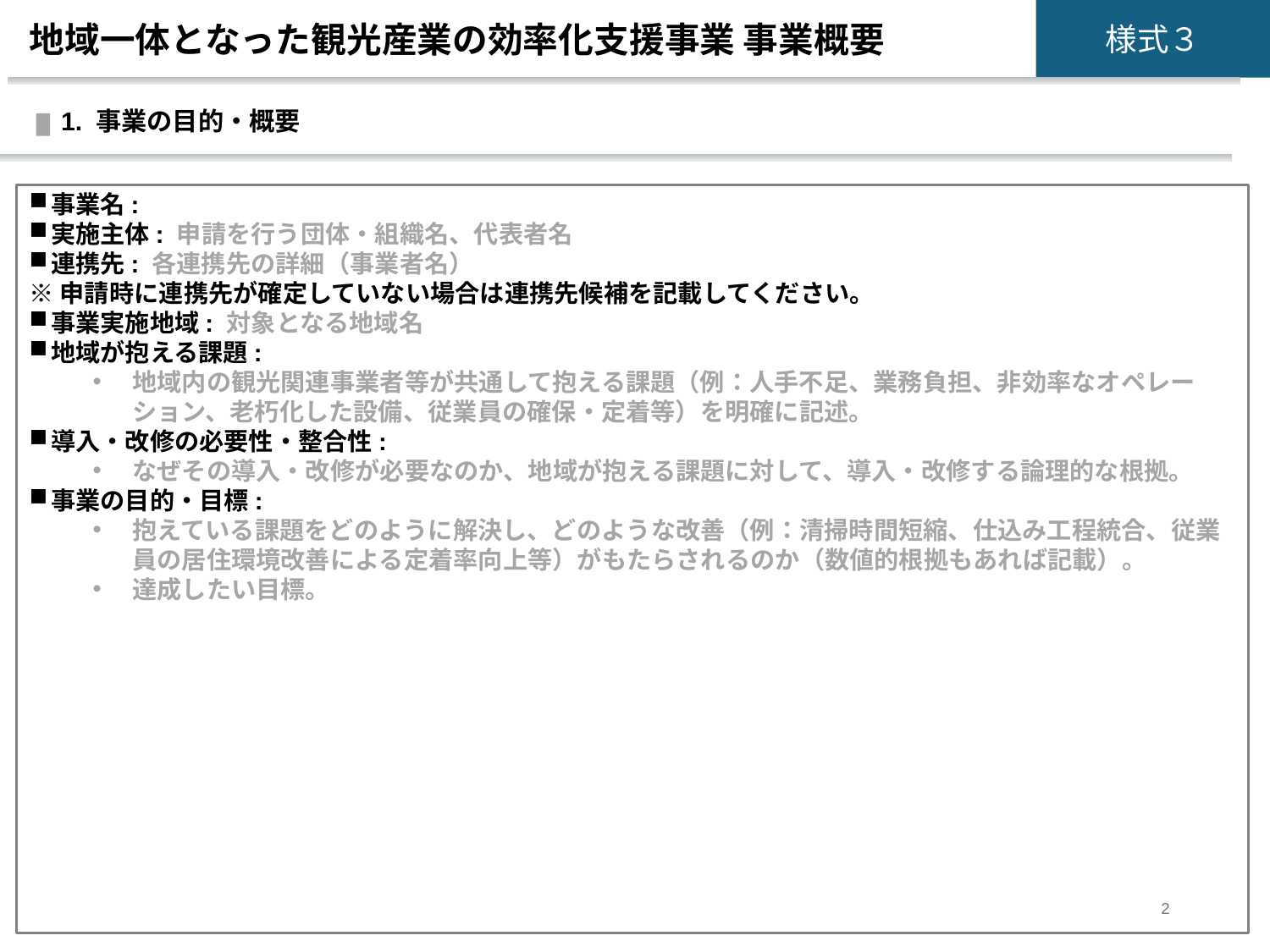

地域一体となった観光産業の効率化支援事業 事業概要

 1. 事業の目的・概要

事業名:
実施主体: 申請を行う団体・組織名、代表者名
連携先: 各連携先の詳細（事業者名）
※申請時に連携先が確定していない場合は連携先候補を記載してください。
事業実施地域: 対象となる地域名
地域が抱える課題:
地域内の観光関連事業者等が共通して抱える課題（例：人手不足、業務負担、非効率なオペレーション、老朽化した設備、従業員の確保・定着等）を明確に記述。
導入・改修の必要性・整合性:
なぜその導入・改修が必要なのか、地域が抱える課題に対して、導入・改修する論理的な根拠。
事業の目的・目標:
抱えている課題をどのように解決し、どのような改善（例：清掃時間短縮、仕込み工程統合、従業員の居住環境改善による定着率向上等）がもたらされるのか（数値的根拠もあれば記載）。
達成したい目標。
2